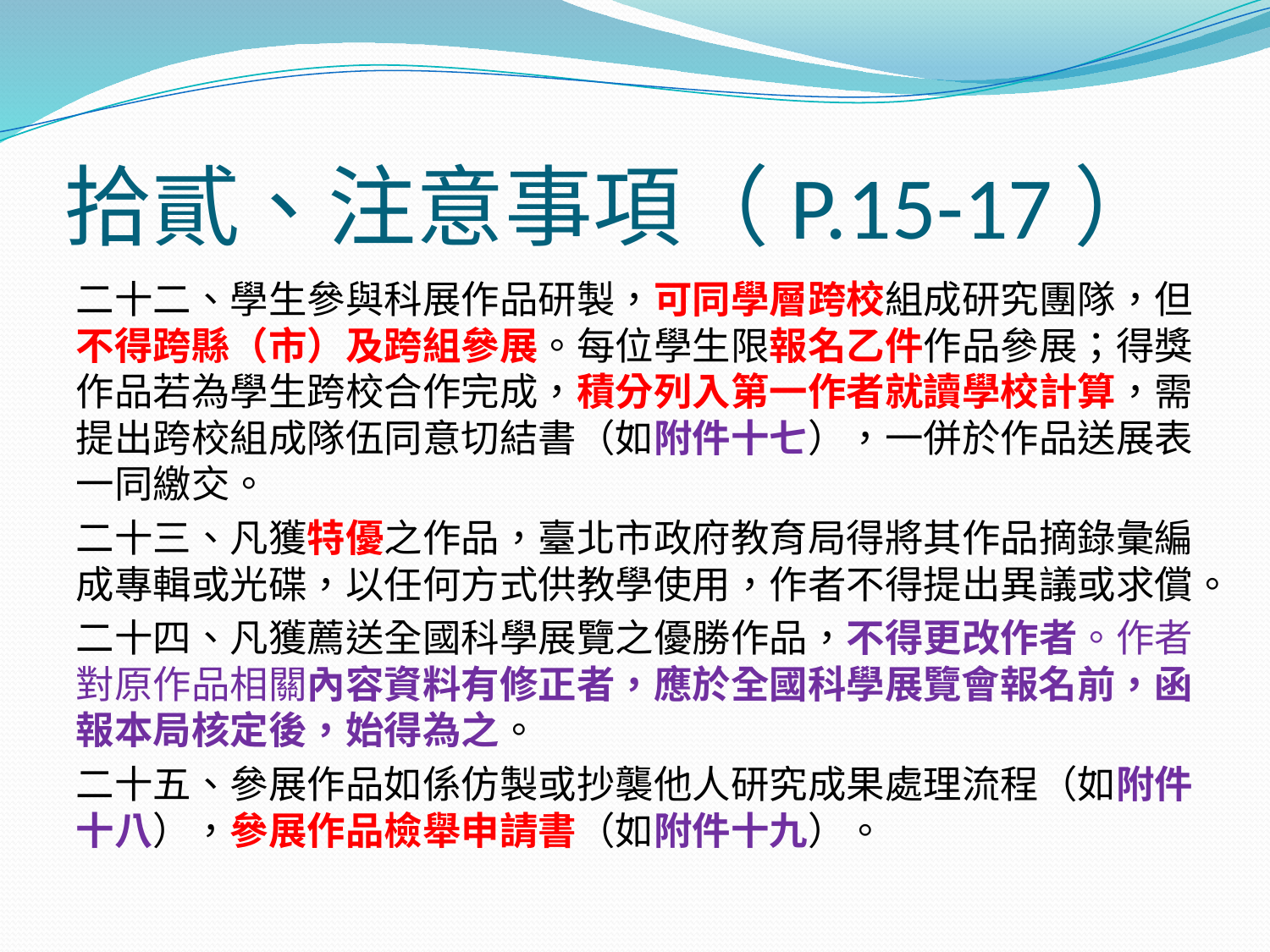

# 拾貳、注意事項（P.15-17）
二十二、學生參與科展作品研製，可同學層跨校組成研究團隊，但不得跨縣（市）及跨組參展。每位學生限報名乙件作品參展；得獎作品若為學生跨校合作完成，積分列入第一作者就讀學校計算，需提出跨校組成隊伍同意切結書（如附件十七），一併於作品送展表一同繳交。
二十三、凡獲特優之作品，臺北市政府教育局得將其作品摘錄彙編成專輯或光碟，以任何方式供教學使用，作者不得提出異議或求償。
二十四、凡獲薦送全國科學展覽之優勝作品，不得更改作者。作者對原作品相關內容資料有修正者，應於全國科學展覽會報名前，函報本局核定後，始得為之。
二十五、參展作品如係仿製或抄襲他人研究成果處理流程（如附件十八），參展作品檢舉申請書（如附件十九）。